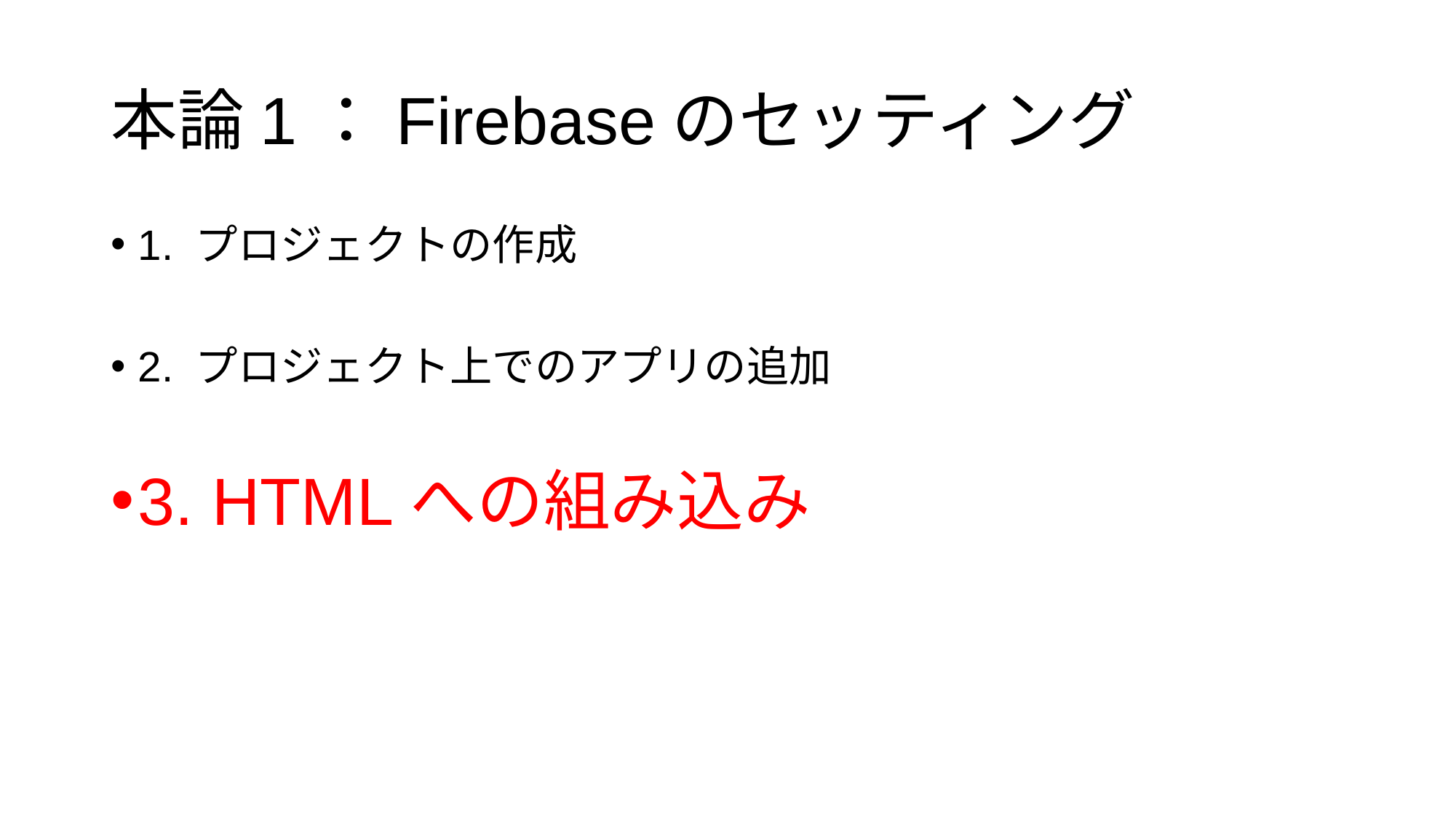

# 本論1：Firebaseのセッティング
1. プロジェクトの作成

2. プロジェクト上でのアプリの追加

3. HTMLへの組み込み